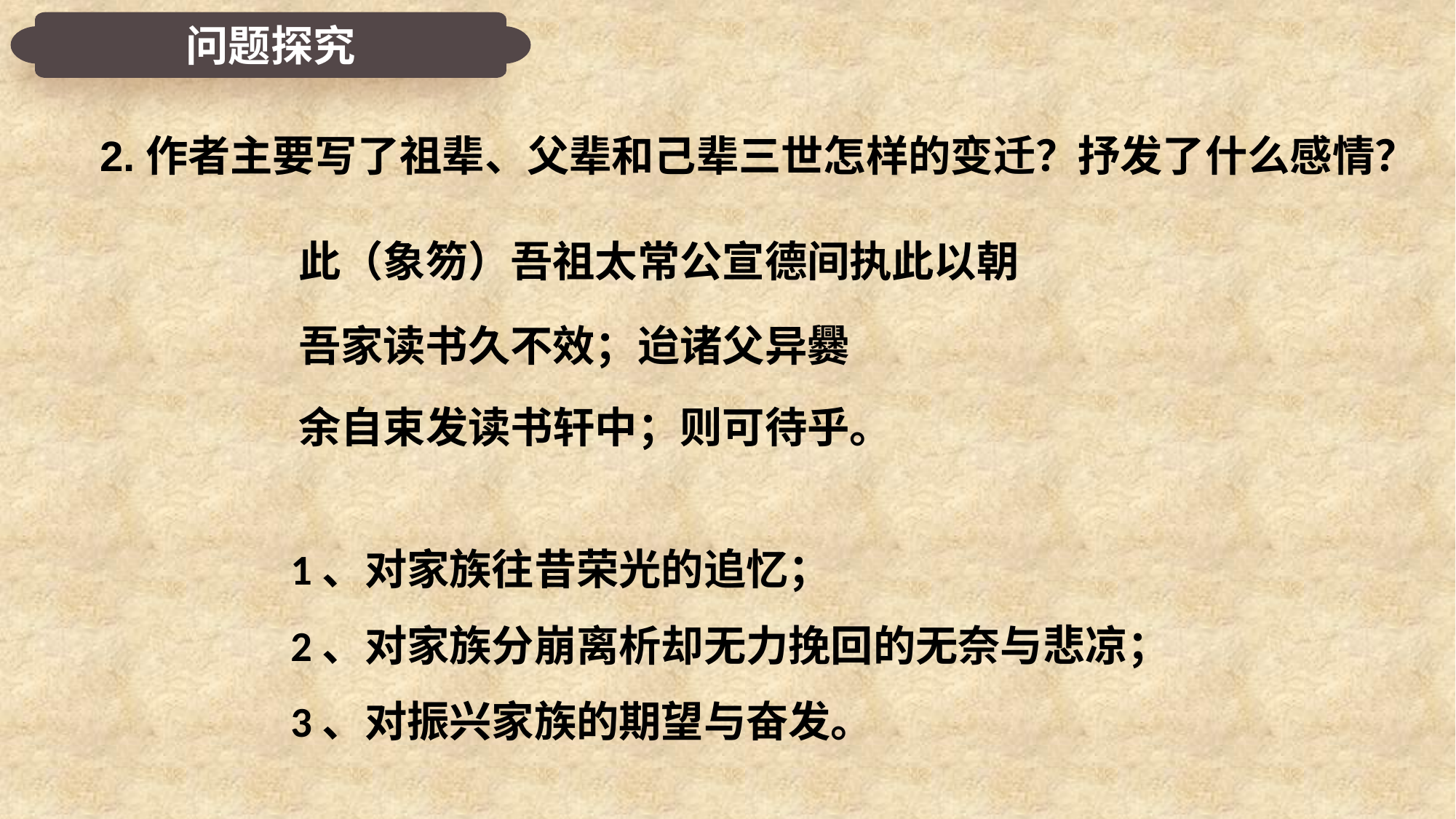

问题探究
2.作者主要写了祖辈、父辈和己辈三世怎样的变迁？抒发了什么感情？
此（象笏）吾祖太常公宣德间执此以朝
吾家读书久不效；迨诸父异爨
余自束发读书轩中；则可待乎。
1、对家族往昔荣光的追忆；
2、对家族分崩离析却无力挽回的无奈与悲凉；
3、对振兴家族的期望与奋发。